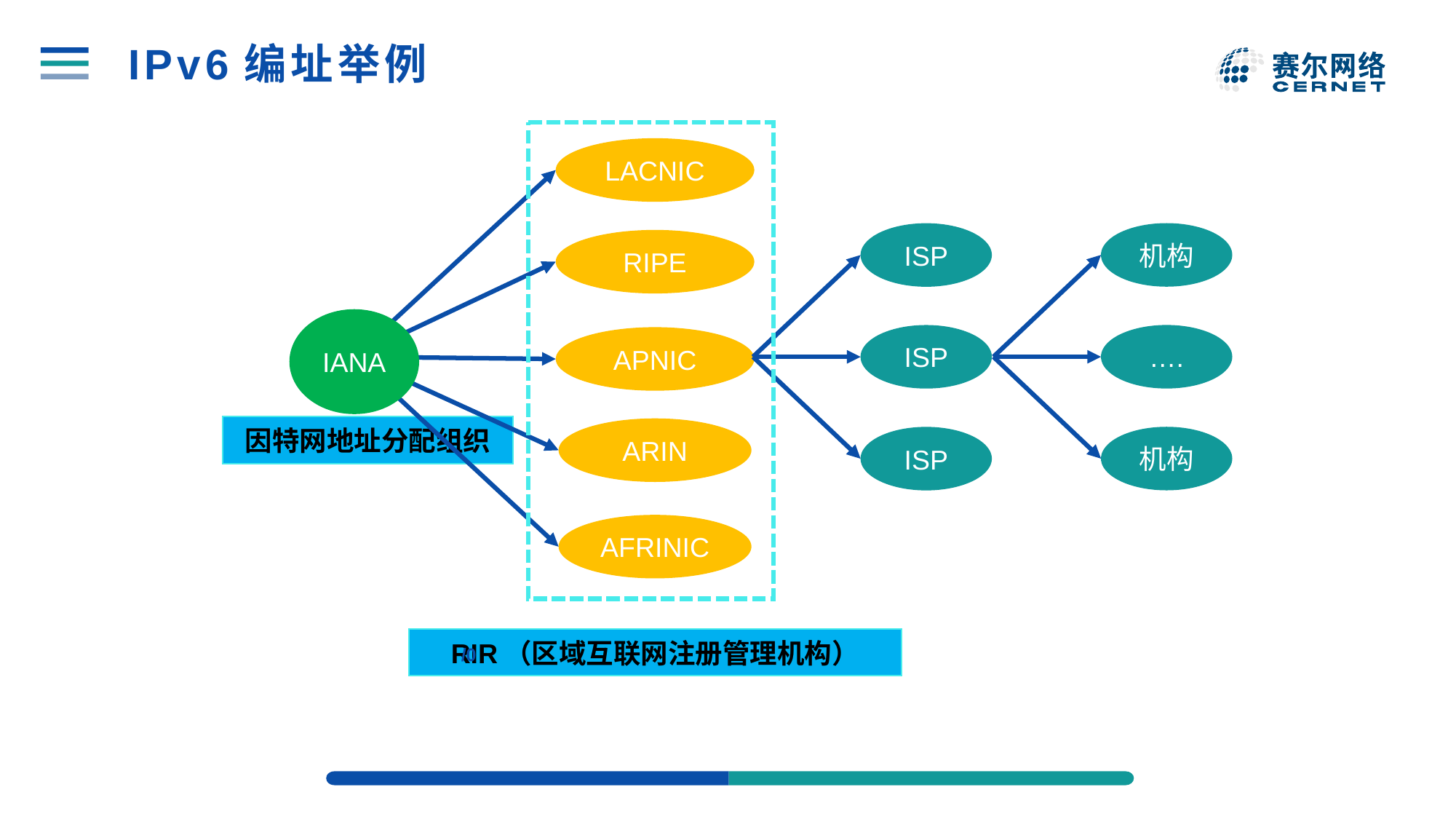

# IPv6编址举例

LACNIC
机构
ISP
RIPE
IANA
….
ISP
APNIC
因特网地址分配组织
ARIN
机构
ISP
AFRINIC
RIR（区域互联网注册管理机构）
/0